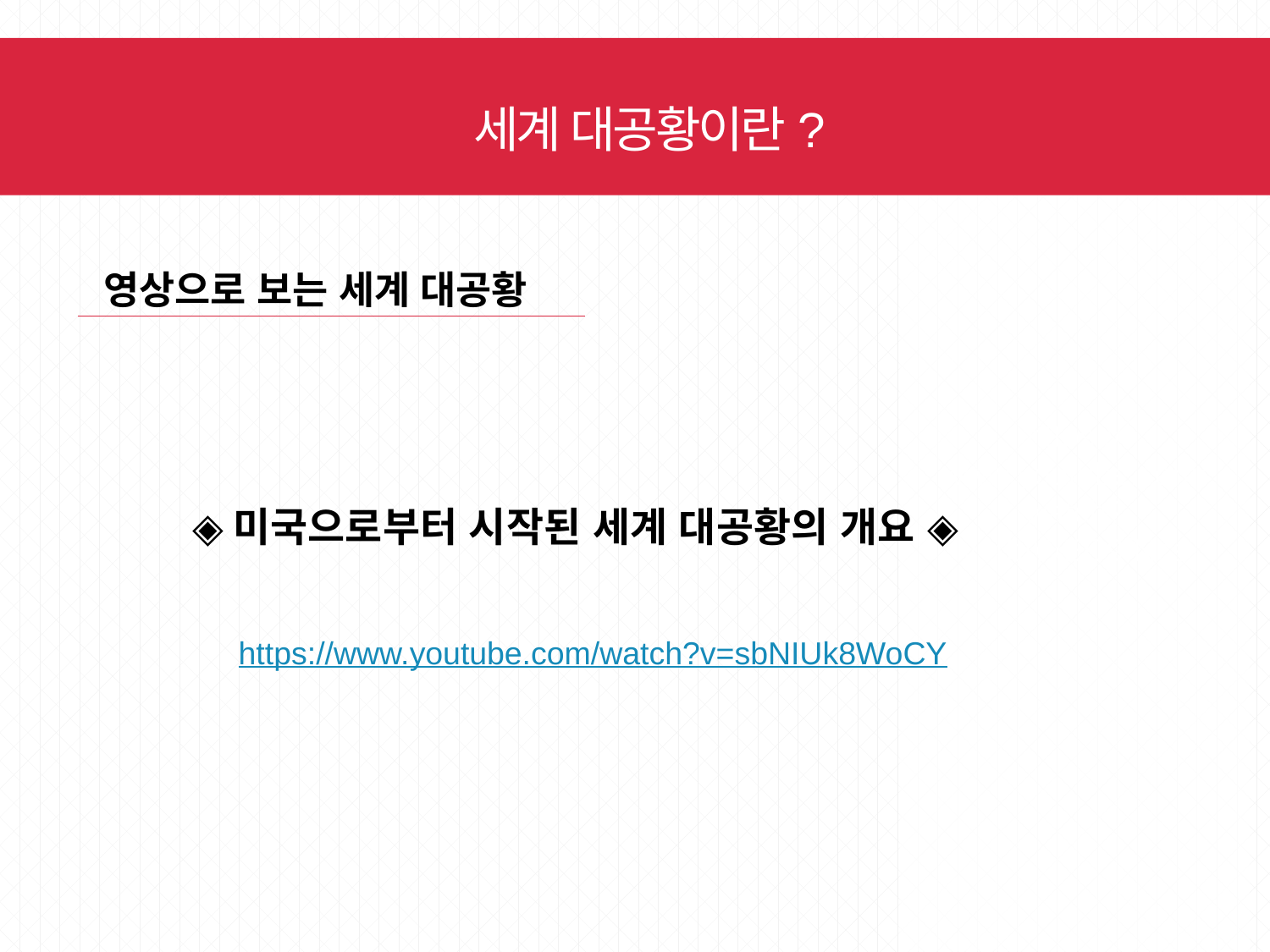

https://www.youtube.com/watch?v=rbIWEC9fNcs

세계 대공황이란?

영상으로 보는 세계 대공황

◈미국으로부터 시작된 세계 대공황의 개요 ◈
https://www.youtube.com/watch?v=sbNIUk8WoCY